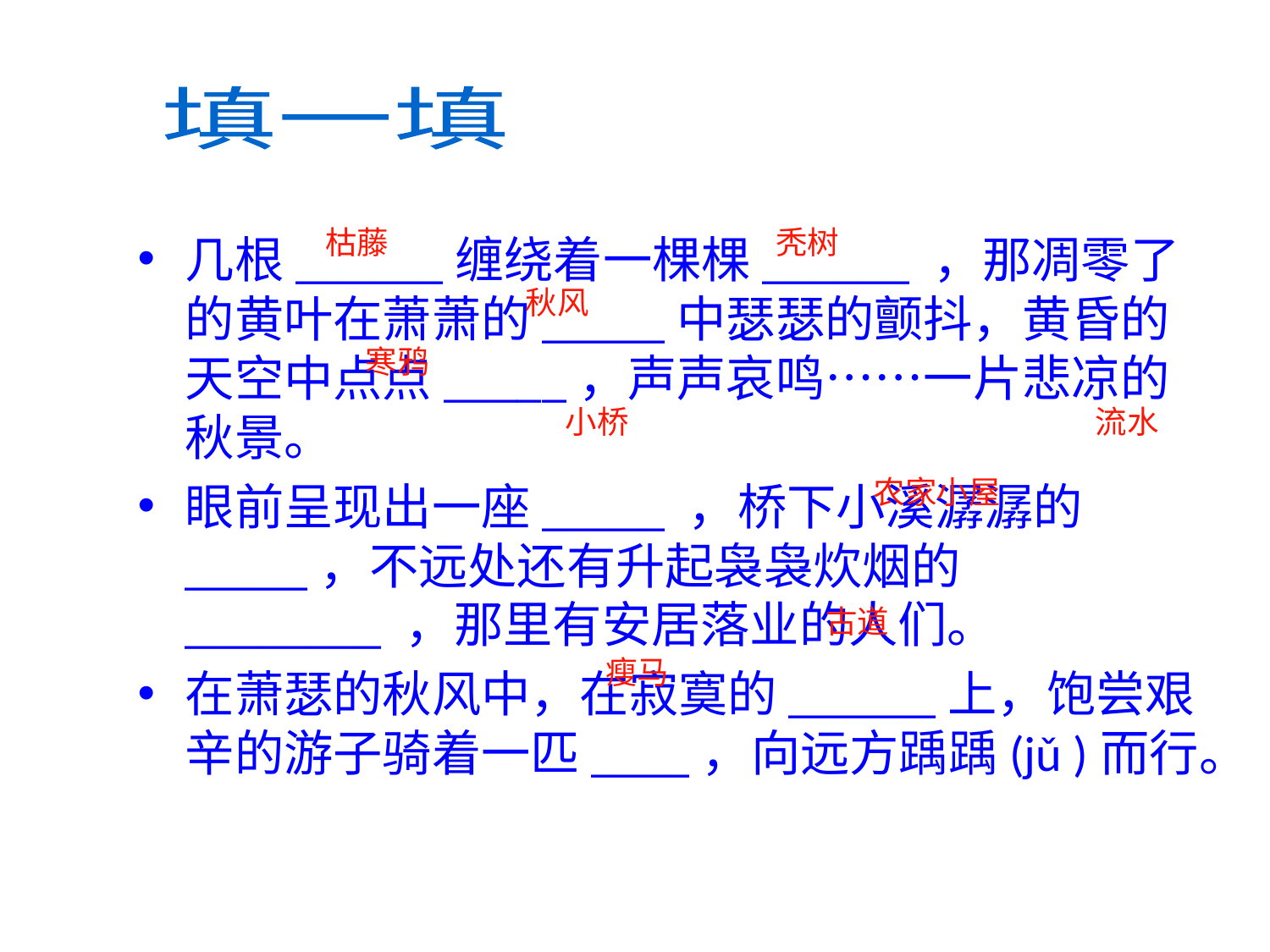

填一填
枯藤
秃树
几根______缠绕着一棵棵______ ，那凋零了的黄叶在萧萧的_____中瑟瑟的颤抖，黄昏的天空中点点_____，声声哀鸣……一片悲凉的秋景。
眼前呈现出一座_____ ，桥下小溪潺潺的_____，不远处还有升起袅袅炊烟的________ ，那里有安居落业的人们。
在萧瑟的秋风中，在寂寞的______上，饱尝艰辛的游子骑着一匹____，向远方踽踽(jǔ )而行。
秋风
寒鸦
小桥
流水
农家小屋
古道
瘦马